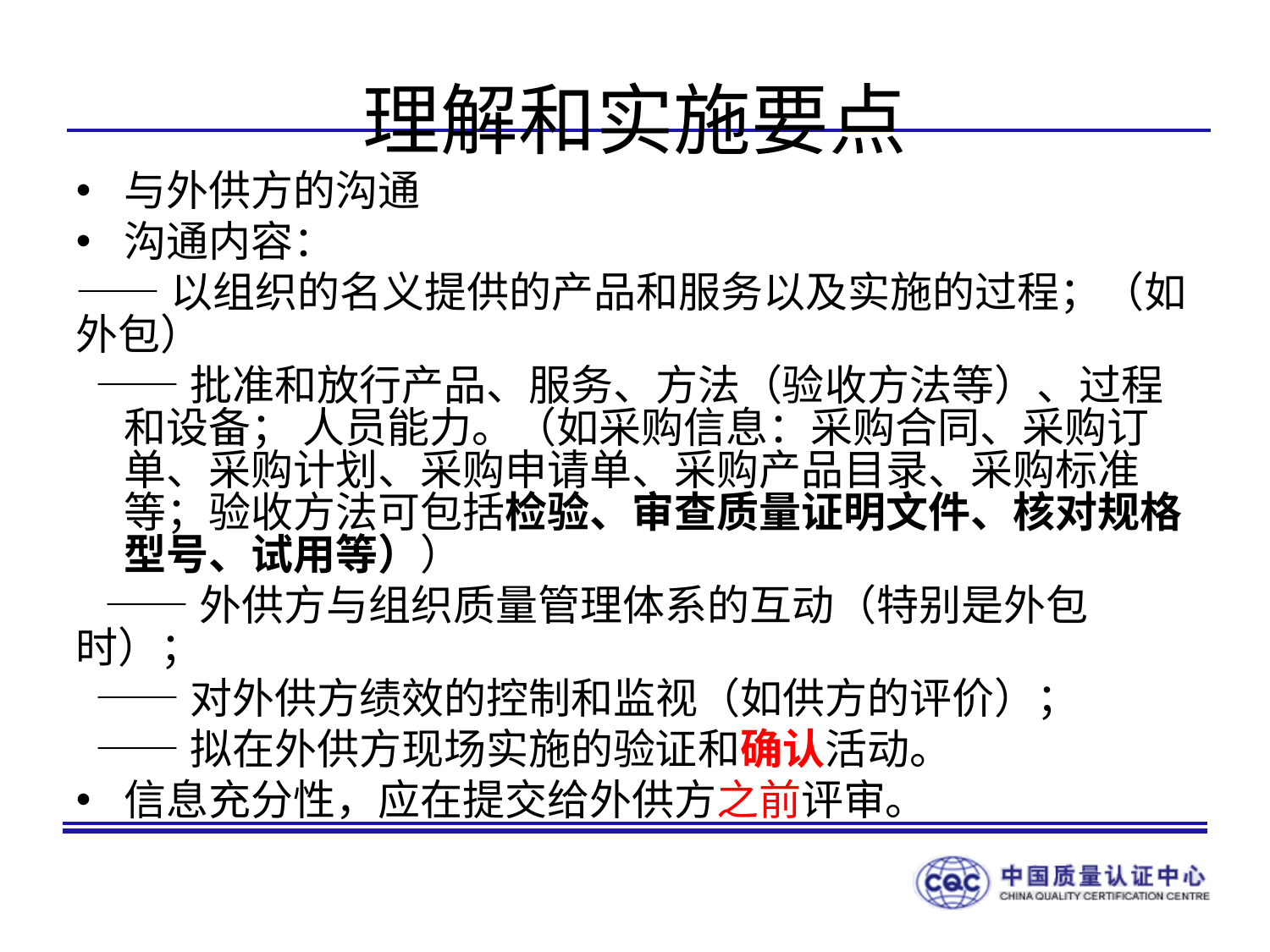

# 理解和实施要点
与外供方的沟通
沟通内容：
——以组织的名义提供的产品和服务以及实施的过程；（如外包）
  ——批准和放行产品、服务、方法（验收方法等）、过程和设备； 人员能力。（如采购信息：采购合同、采购订单、采购计划、采购申请单、采购产品目录、采购标准等；验收方法可包括检验、审查质量证明文件、核对规格型号、试用等））
   ——外供方与组织质量管理体系的互动（特别是外包时）；
  ——对外供方绩效的控制和监视（如供方的评价）；
  ——拟在外供方现场实施的验证和确认活动。
信息充分性，应在提交给外供方之前评审。
194